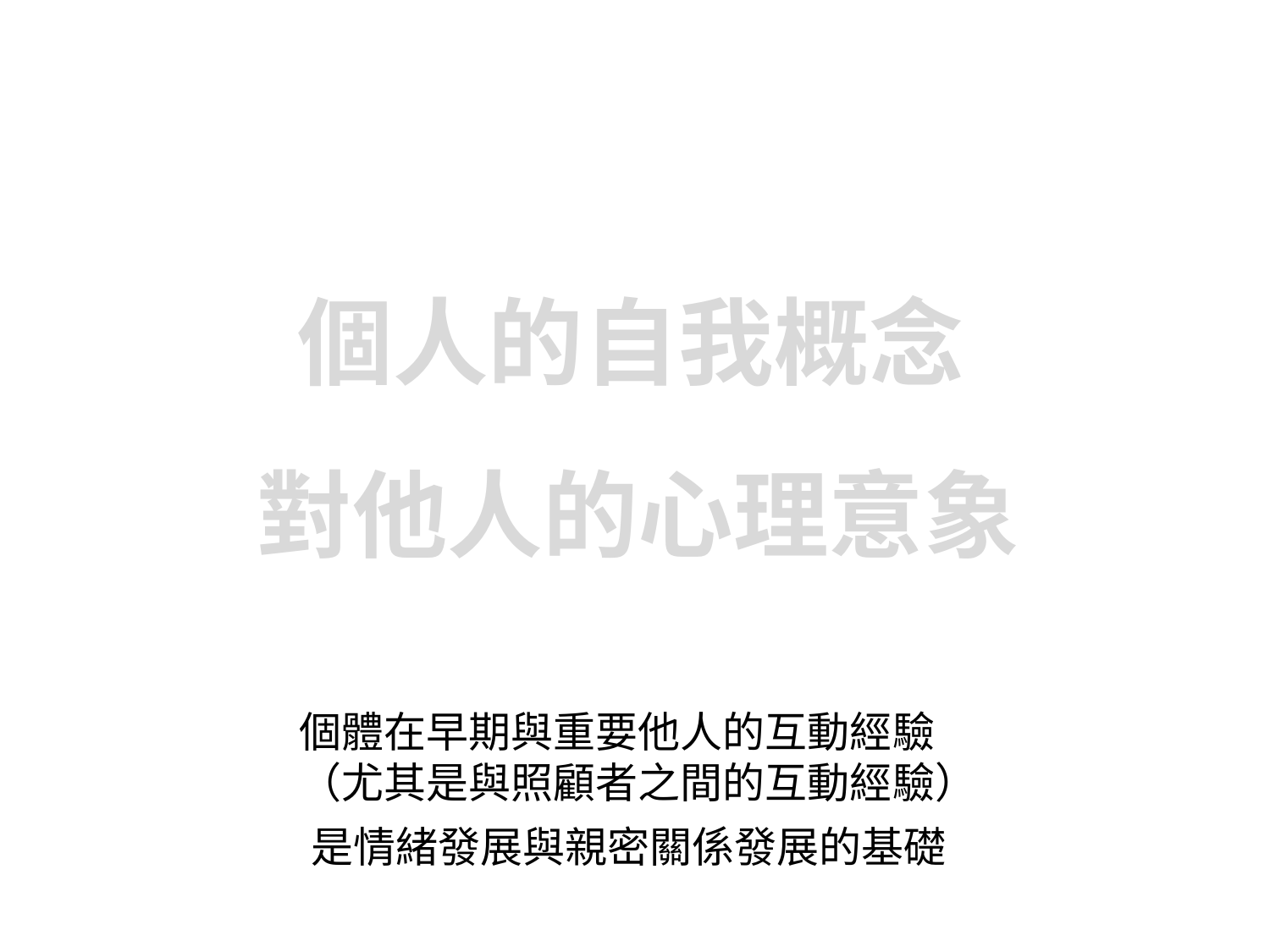

個人的自我概念
對他人的心理意象
個體在早期與重要他人的互動經驗
（尤其是與照顧者之間的互動經驗）
是情緒發展與親密關係發展的基礎